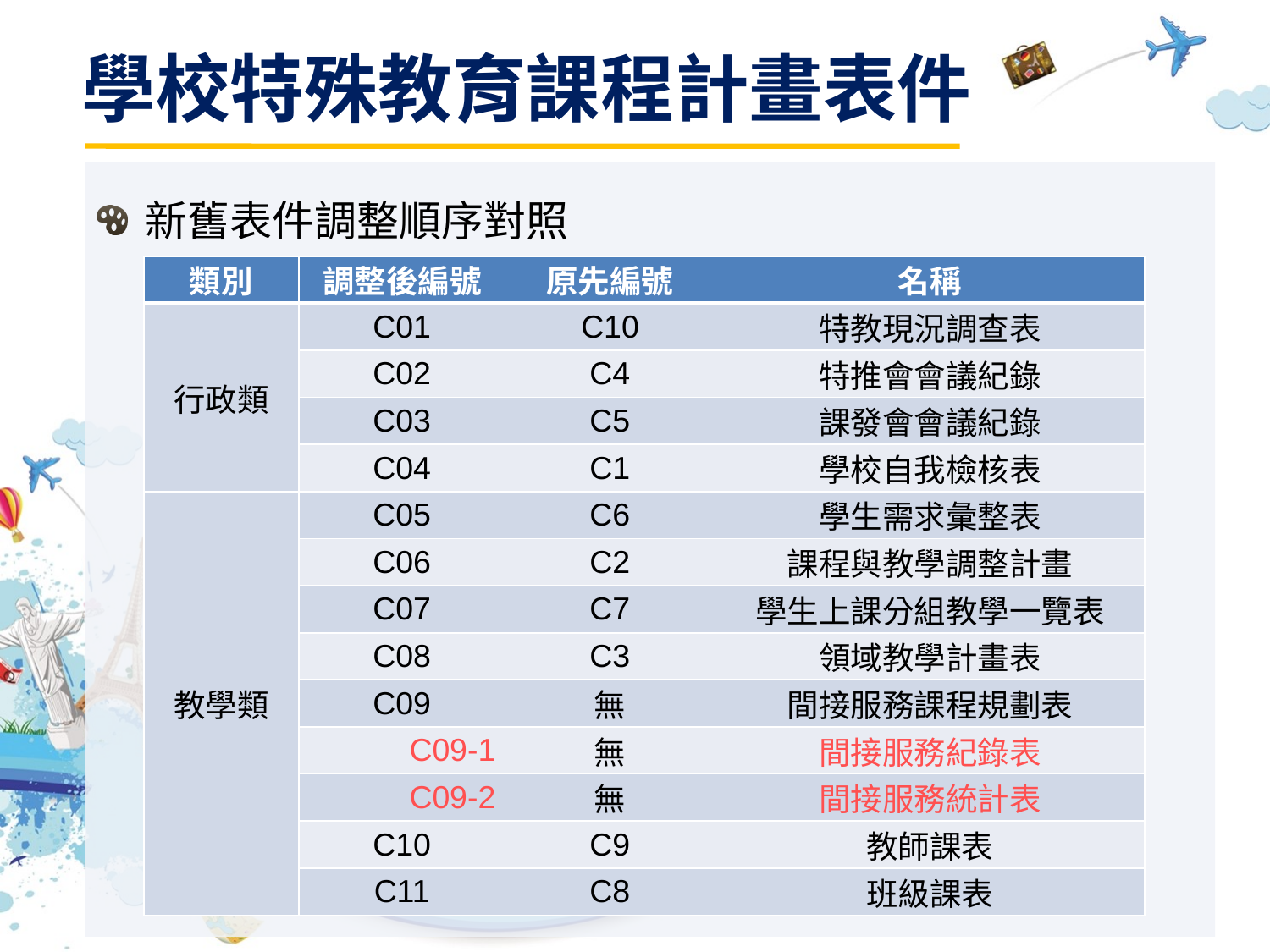

學校特殊教育課程計畫表件
新舊表件調整順序對照

| 類別 | 調整後編號 | 原先編號 | 名稱 |
| --- | --- | --- | --- |
| 行政類 | C01 | C10 | 特教現況調查表 |
|  | C02 | C4 | 特推會會議紀錄 |
|  | C03 | C5 | 課發會會議紀錄 |
|  | C04 | C1 | 學校自我檢核表 |
| 教學類 | C05 | C6 | 學生需求彙整表 |
|  | C06 | C2 | 課程與教學調整計畫 |
|  | C07 | C7 | 學生上課分組教學一覽表 |
|  | C08 | C3 | 領域教學計畫表 |
|  | C09 | 無 | 間接服務課程規劃表 |
|  | C09-1 | 無 | 間接服務紀錄表 |
|  | C09-2 | 無 | 間接服務統計表 |
|  | C10 | C9 | 教師課表 |
|  | C11 | C8 | 班級課表 |